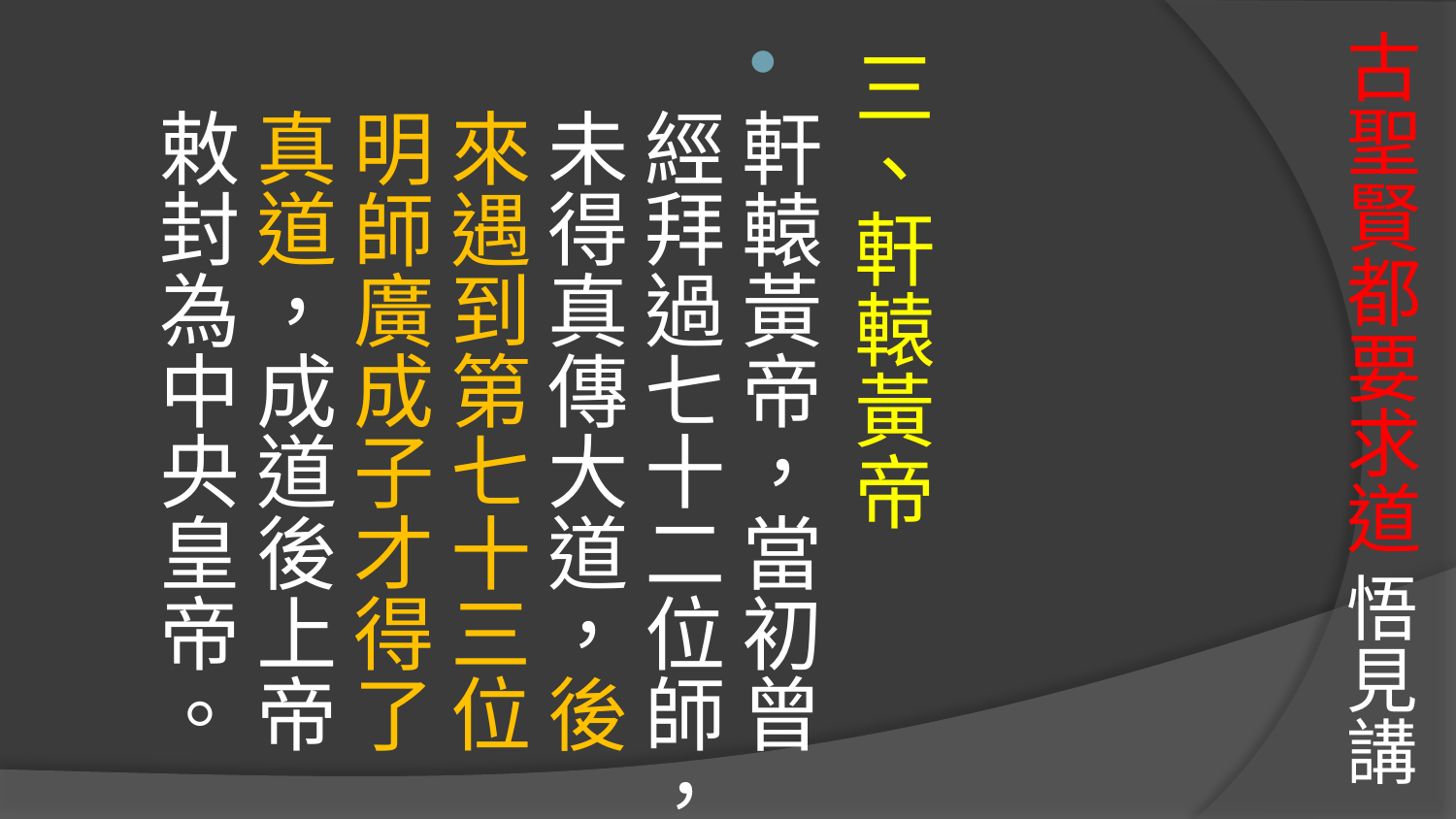

# 古聖賢都要求道 悟見講
三、軒轅黃帝
軒轅黃帝，當初曾經拜過七十二位師，未得真傳大道，後來遇到第七十三位明師廣成子才得了真道，成道後上帝敕封為中央皇帝。